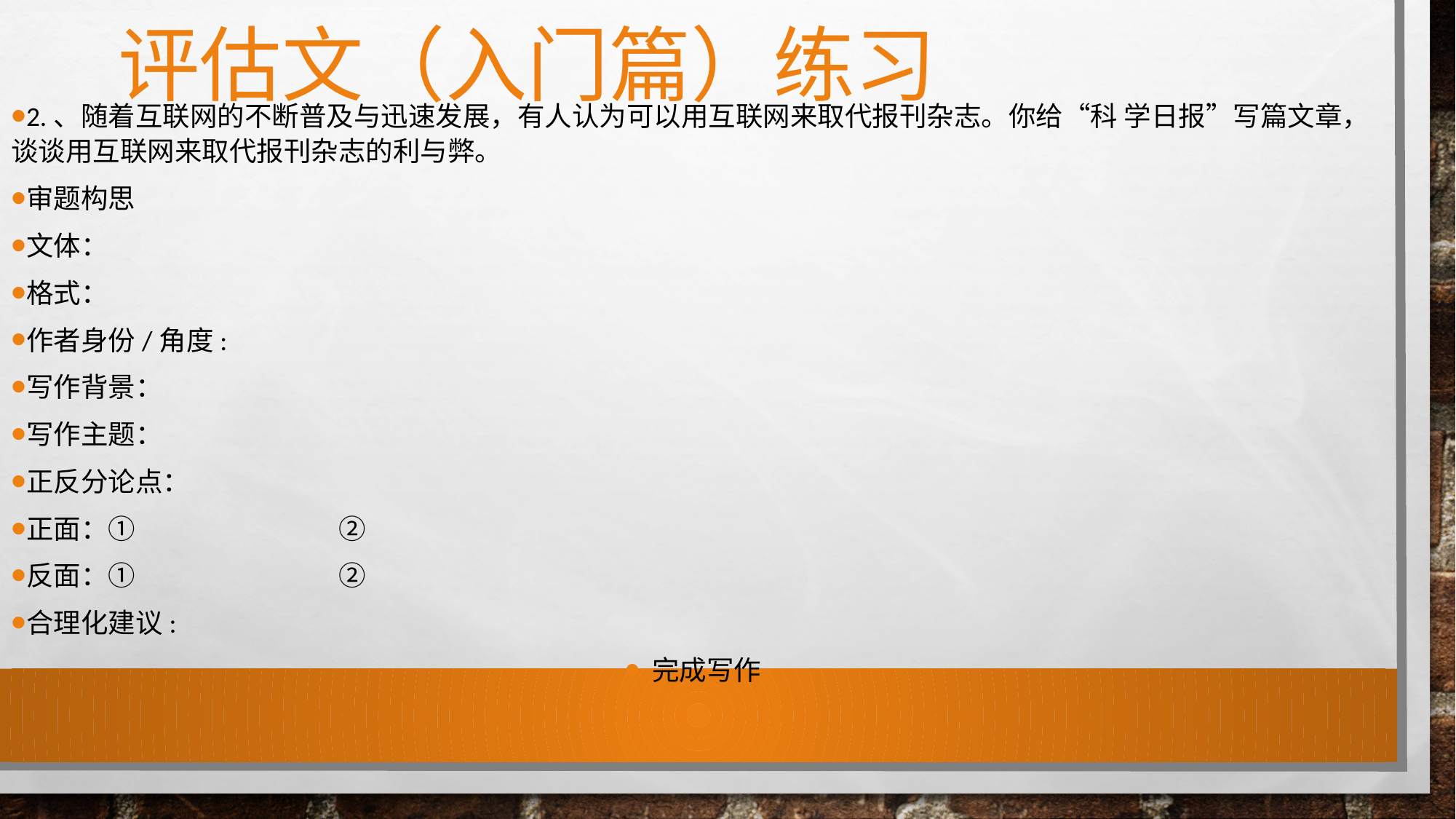

# 评估文（入门篇）练习
2.、随着互联网的不断普及与迅速发展，有人认为可以用互联网来取代报刊杂志。你给“科 学日报”写篇文章，谈谈用互联网来取代报刊杂志的利与弊。
审题构思
文体：
格式：
作者身份/角度:
写作背景：
写作主题：
正反分论点：
正面：①		②
反面：①		②
合理化建议:
完成写作